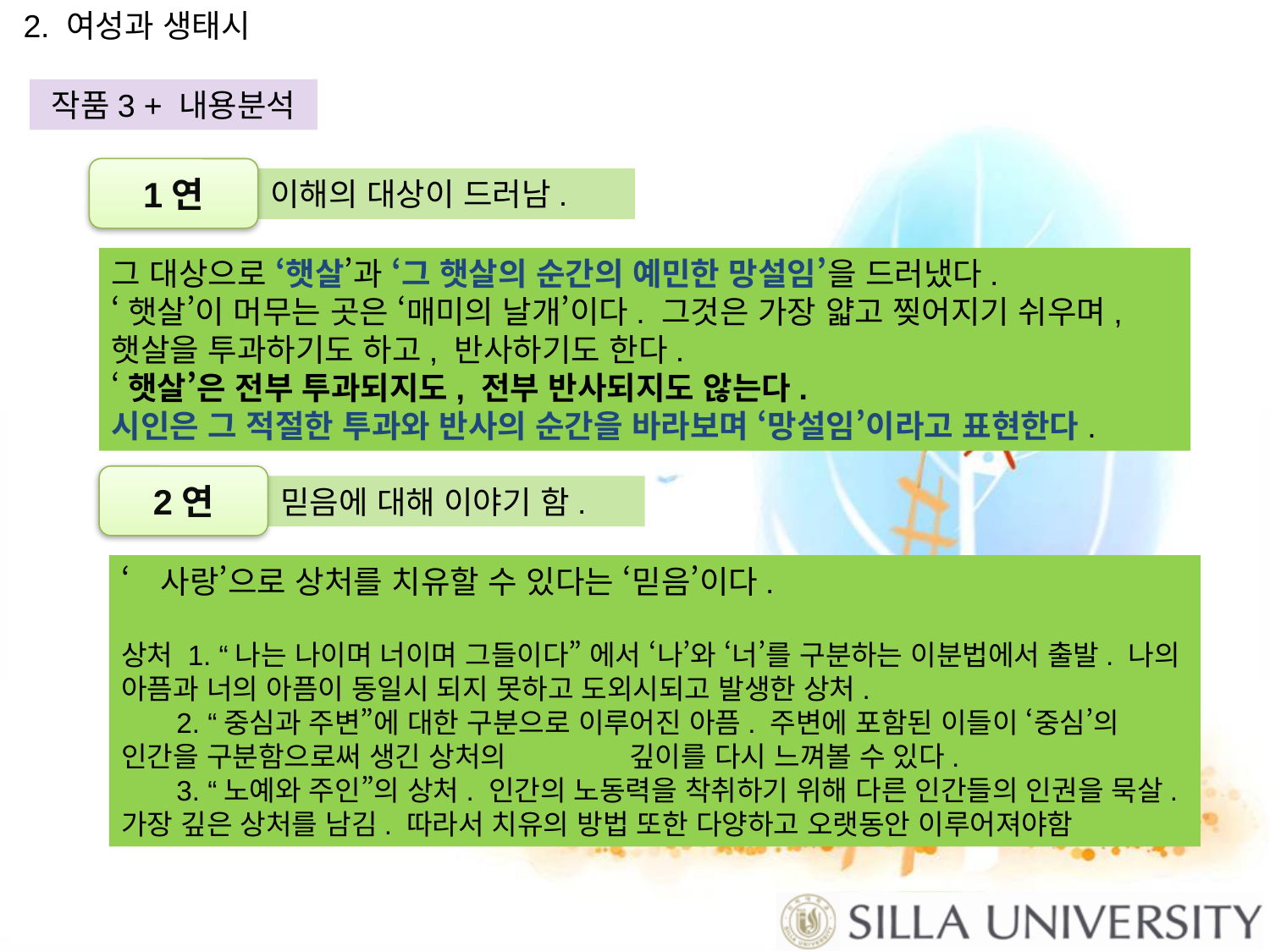

작품3 + 내용분석
1연
이해의 대상이 드러남.
그 대상으로 ‘햇살’과 ‘그 햇살의 순간의 예민한 망설임’을 드러냈다.
‘햇살’이 머무는 곳은 ‘매미의 날개’이다. 그것은 가장 얇고 찢어지기 쉬우며, 햇살을 투과하기도 하고, 반사하기도 한다.
‘햇살’은 전부 투과되지도, 전부 반사되지도 않는다.
시인은 그 적절한 투과와 반사의 순간을 바라보며 ‘망설임’이라고 표현한다.
2연
믿음에 대해 이야기 함.
‘사랑’으로 상처를 치유할 수 있다는 ‘믿음’이다.

상처 1. “나는 나이며 너이며 그들이다” 에서 ‘나’와 ‘너’를 구분하는 이분법에서 출발. 나의 아픔과 너의 아픔이 동일시 되지 못하고 도외시되고 발생한 상처.
       2. “중심과 주변”에 대한 구분으로 이루어진 아픔. 주변에 포함된 이들이 ‘중심’의 인간을 구분함으로써 생긴 상처의 	깊이를 다시 느껴볼 수 있다.
       3. “노예와 주인”의 상처. 인간의 노동력을 착취하기 위해 다른 인간들의 인권을 묵살. 가장 깊은 상처를 남김. 따라서 치유의 방법 또한 다양하고 오랫동안 이루어져야함